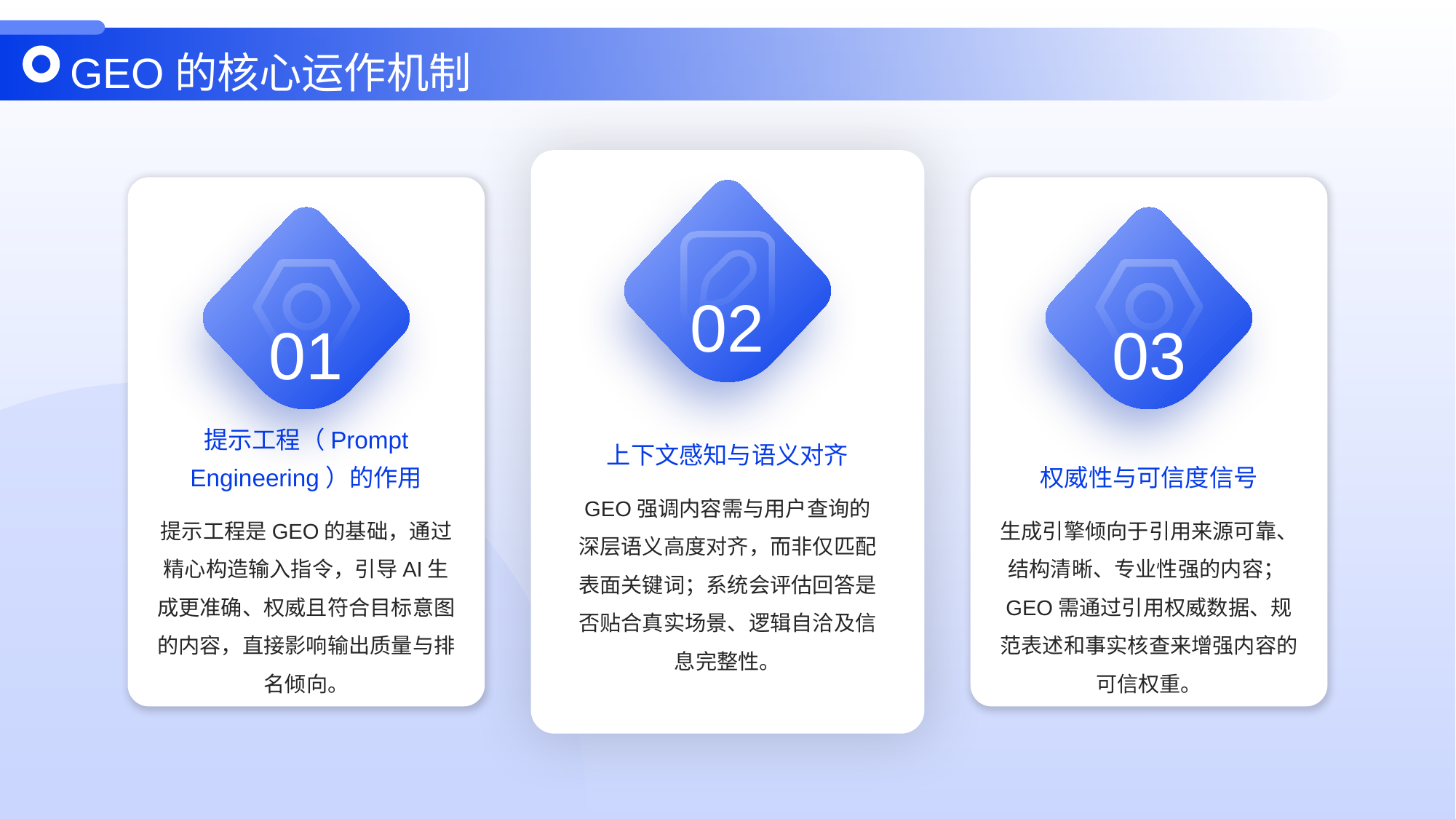

GEO的核心运作机制

02
01
03

上下文感知与语义对齐
提示工程（Prompt Engineering）的作用
权威性与可信度信号
GEO强调内容需与用户查询的深层语义高度对齐，而非仅匹配表面关键词；系统会评估回答是否贴合真实场景、逻辑自洽及信息完整性。
提示工程是GEO的基础，通过精心构造输入指令，引导AI生成更准确、权威且符合目标意图的内容，直接影响输出质量与排名倾向。
生成引擎倾向于引用来源可靠、结构清晰、专业性强的内容；GEO需通过引用权威数据、规范表述和事实核查来增强内容的可信权重。